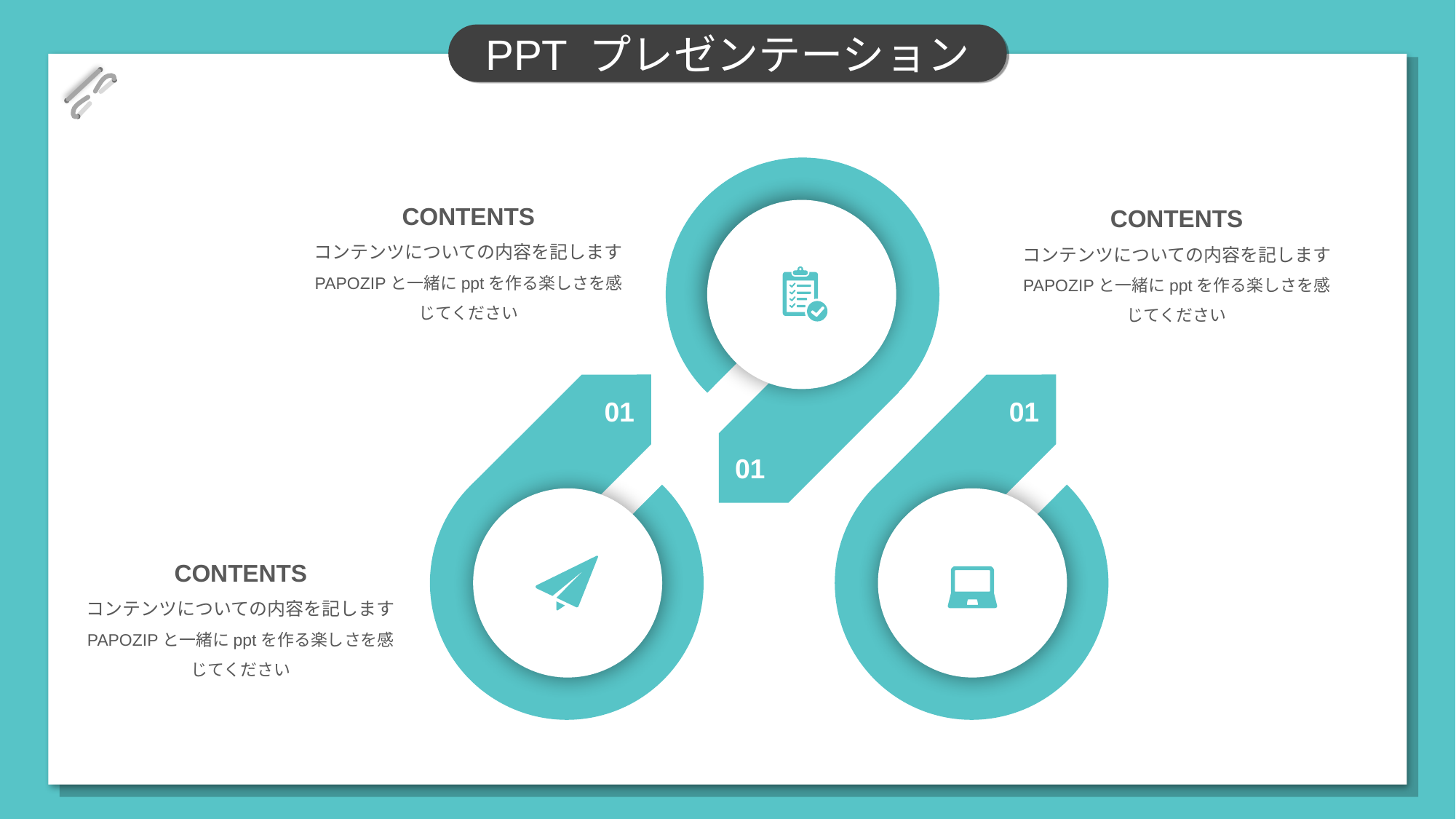

PPT プレゼンテーション

CONTENTS
コンテンツについての内容を記します
PAPOZIPと一緒にpptを作る楽しさを感じてください
CONTENTS
コンテンツについての内容を記します
PAPOZIPと一緒にpptを作る楽しさを感じてください
01

01

01

CONTENTS
コンテンツについての内容を記します
PAPOZIPと一緒にpptを作る楽しさを感じてください